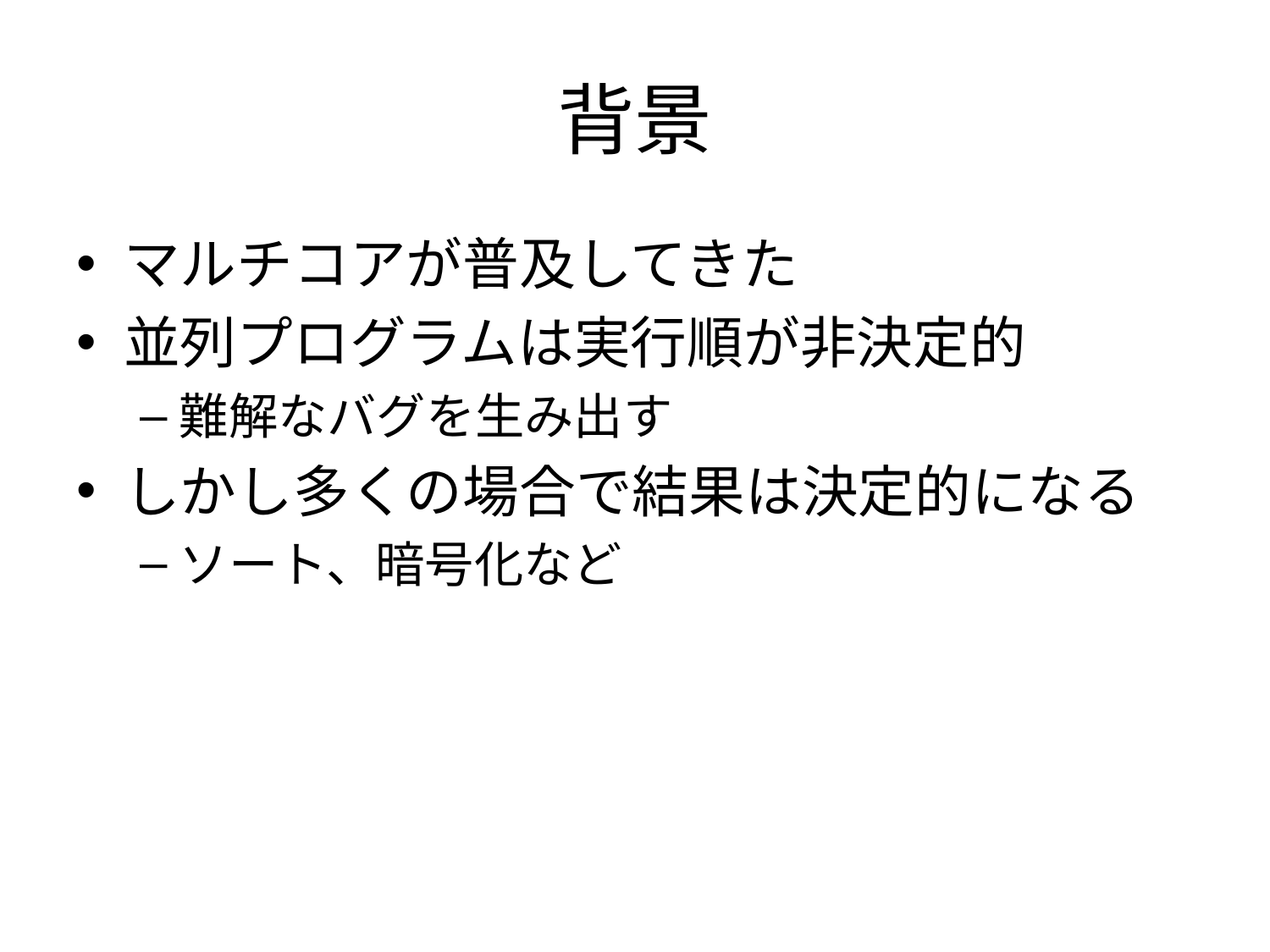

# 背景
マルチコアが普及してきた
並列プログラムは実行順が非決定的
難解なバグを生み出す
しかし多くの場合で結果は決定的になる
ソート、暗号化など